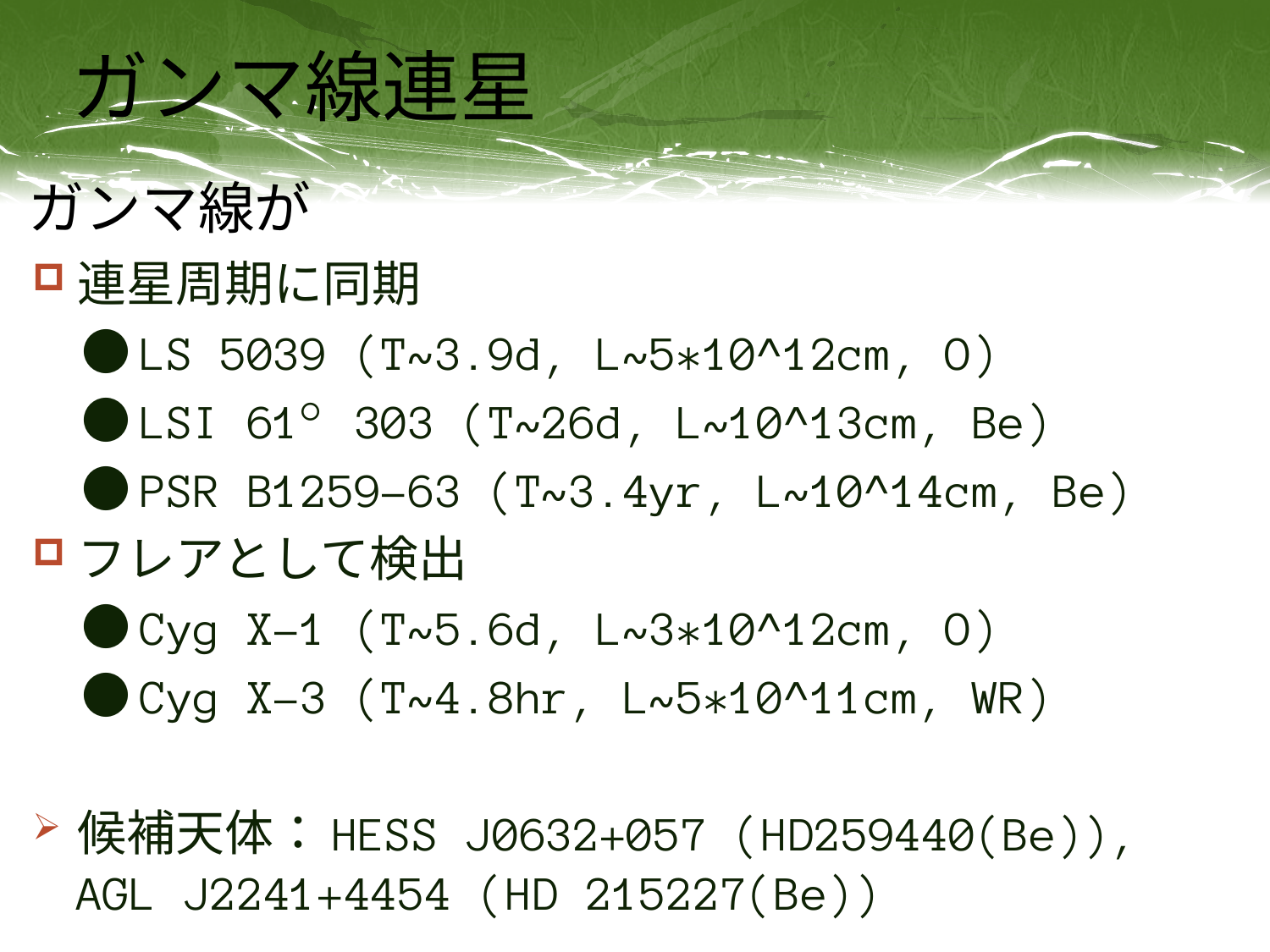

# ガンマ線連星
ガンマ線が
連星周期に同期
　●LS 5039 (T~3.9d, L~5*10^12cm, O)
　●LSI 61° 303 (T~26d, L~10^13cm, Be)
　●PSR B1259-63 (T~3.4yr, L~10^14cm, Be)
フレアとして検出
　●Cyg X-1 (T~5.6d, L~3*10^12cm, O)
　●Cyg X-3 (T~4.8hr, L~5*10^11cm, WR)

候補天体：HESS J0632+057 (HD259440(Be)), AGL J2241+4454 (HD 215227(Be))